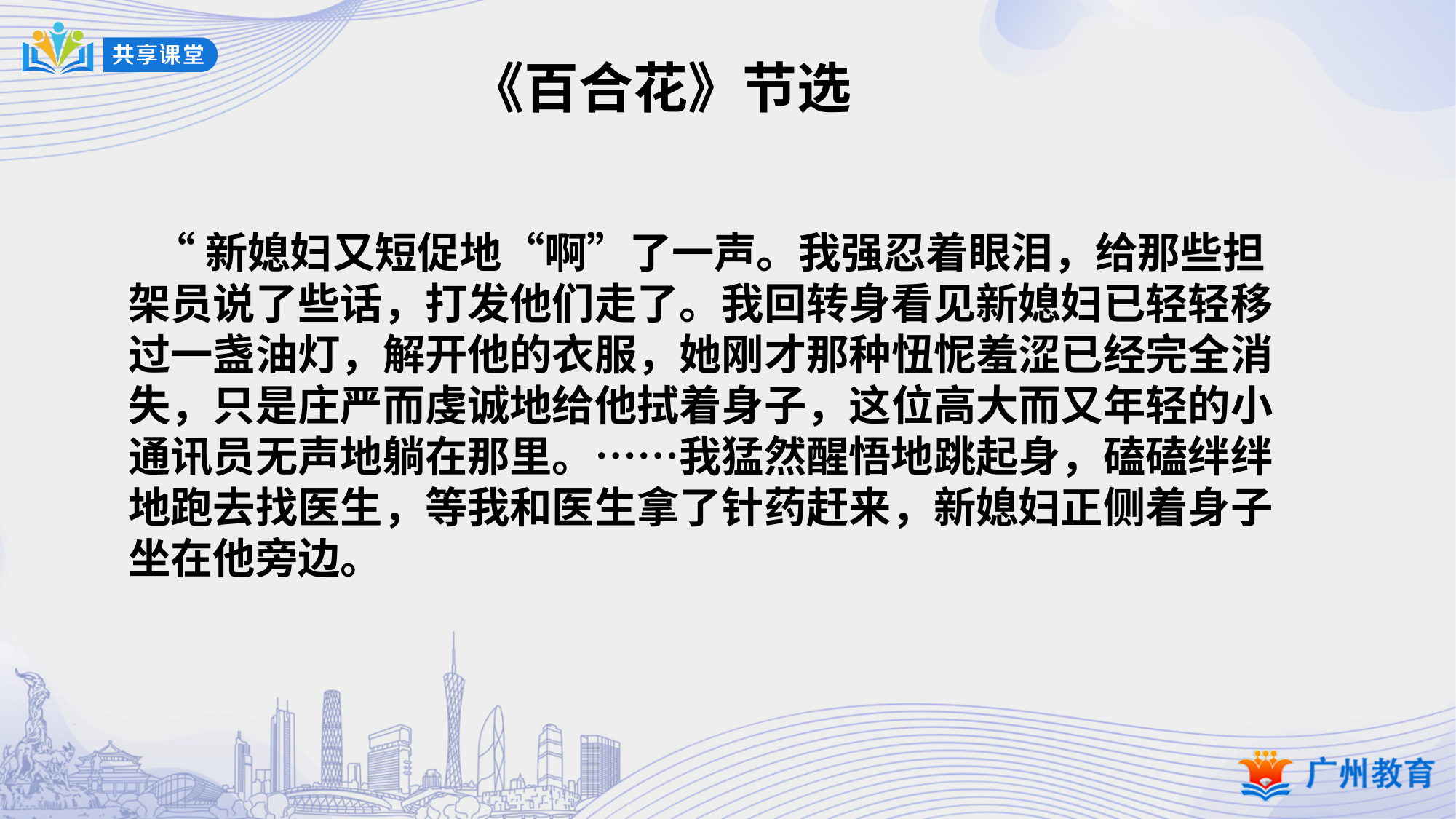

# 《百合花》节选
   “新媳妇又短促地“啊”了一声。我强忍着眼泪，给那些担架员说了些话，打发他们走了。我回转身看见新媳妇已轻轻移过一盏油灯，解开他的衣服，她刚才那种忸怩羞涩已经完全消失，只是庄严而虔诚地给他拭着身子，这位高大而又年轻的小通讯员无声地躺在那里。……我猛然醒悟地跳起身，磕磕绊绊地跑去找医生，等我和医生拿了针药赶来，新媳妇正侧着身子坐在他旁边。